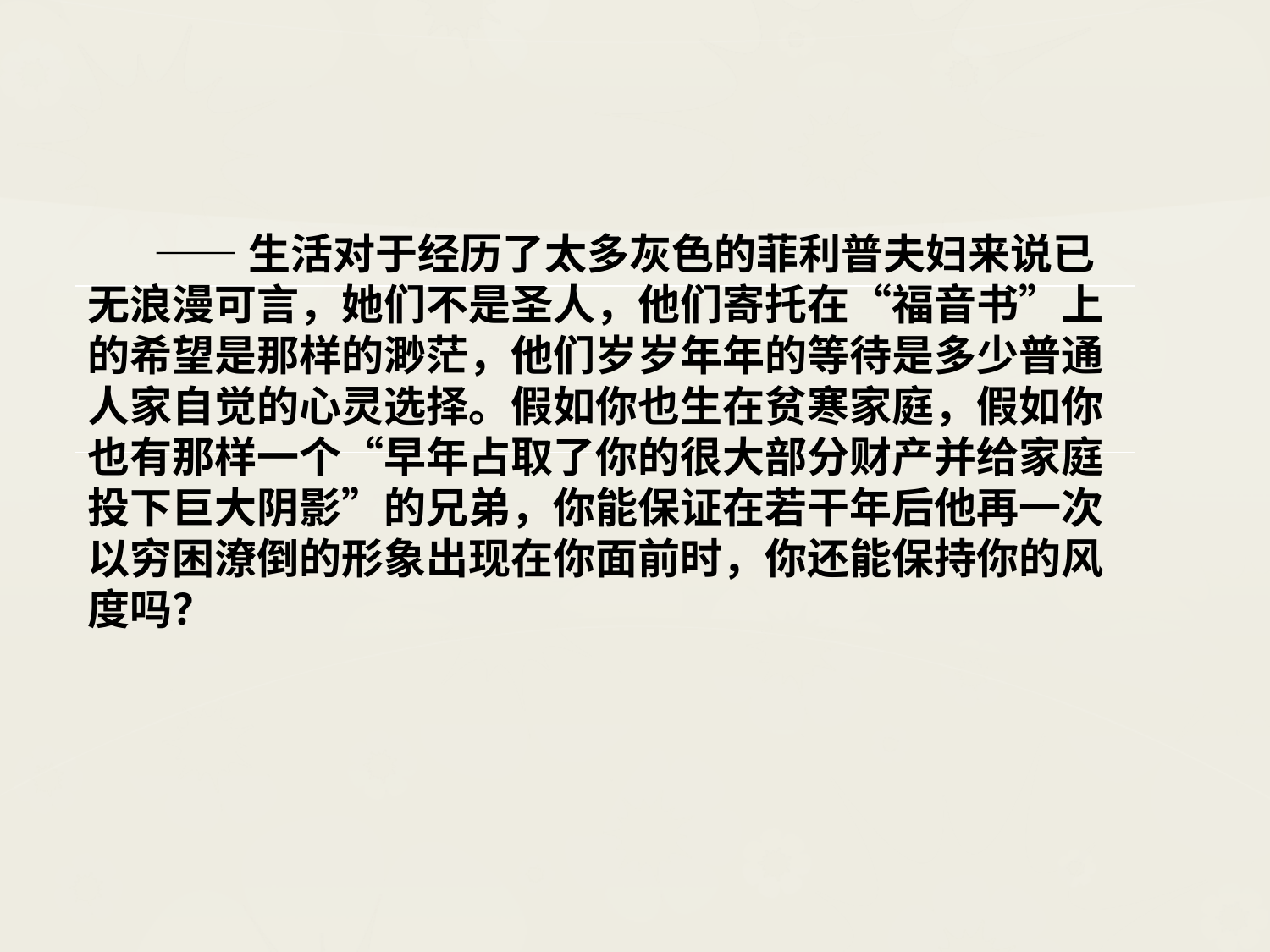

#
       ——生活对于经历了太多灰色的菲利普夫妇来说已无浪漫可言，她们不是圣人，他们寄托在“福音书”上的希望是那样的渺茫，他们岁岁年年的等待是多少普通人家自觉的心灵选择。假如你也生在贫寒家庭，假如你也有那样一个“早年占取了你的很大部分财产并给家庭投下巨大阴影”的兄弟，你能保证在若干年后他再一次以穷困潦倒的形象出现在你面前时，你还能保持你的风度吗？